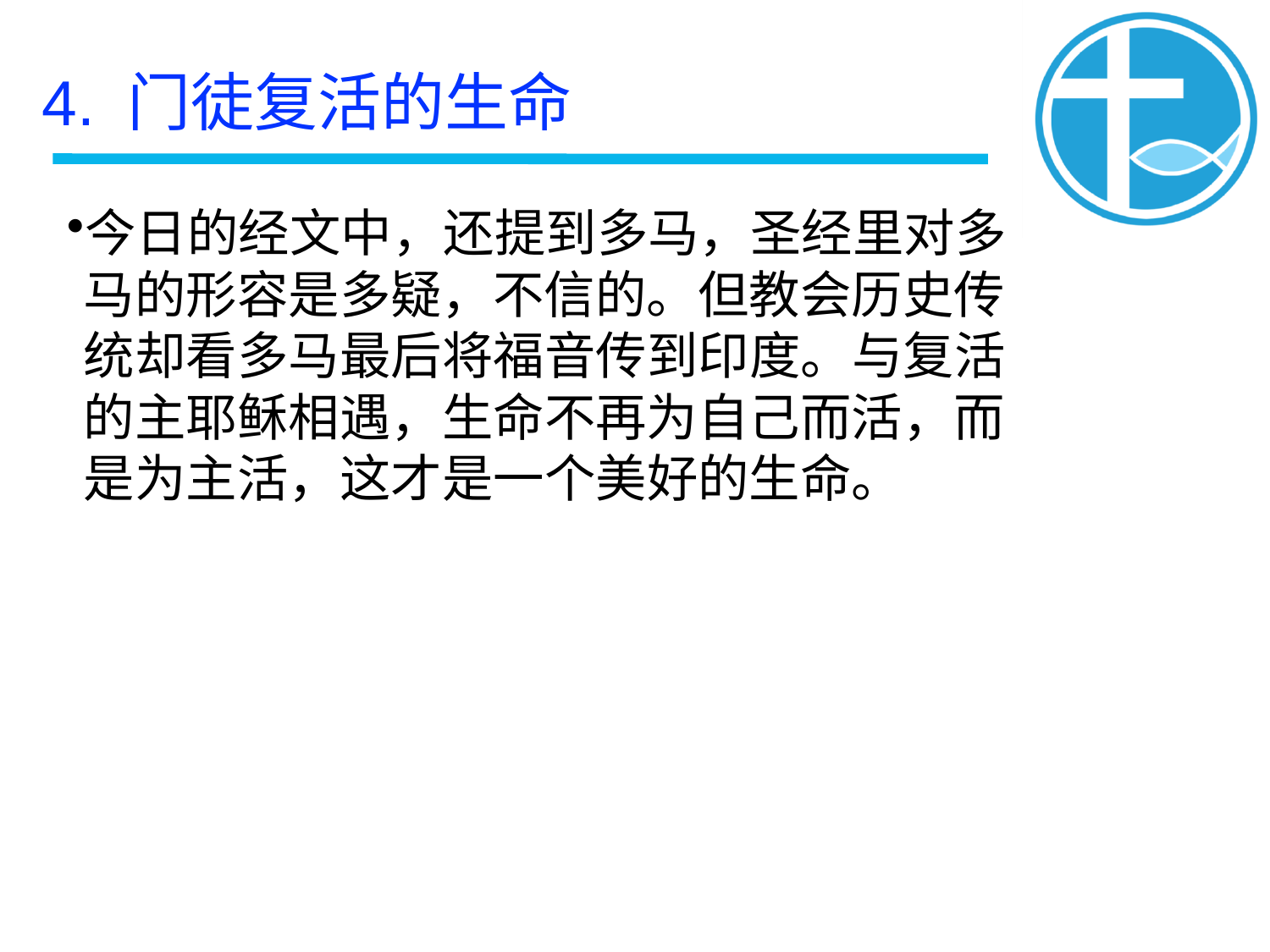

4. 门徒复活的生命
今日的经文中，还提到多马，圣经里对多马的形容是多疑，不信的。但教会历史传统却看多马最后将福音传到印度。与复活的主耶稣相遇，生命不再为自己而活，而是为主活，这才是一个美好的生命。